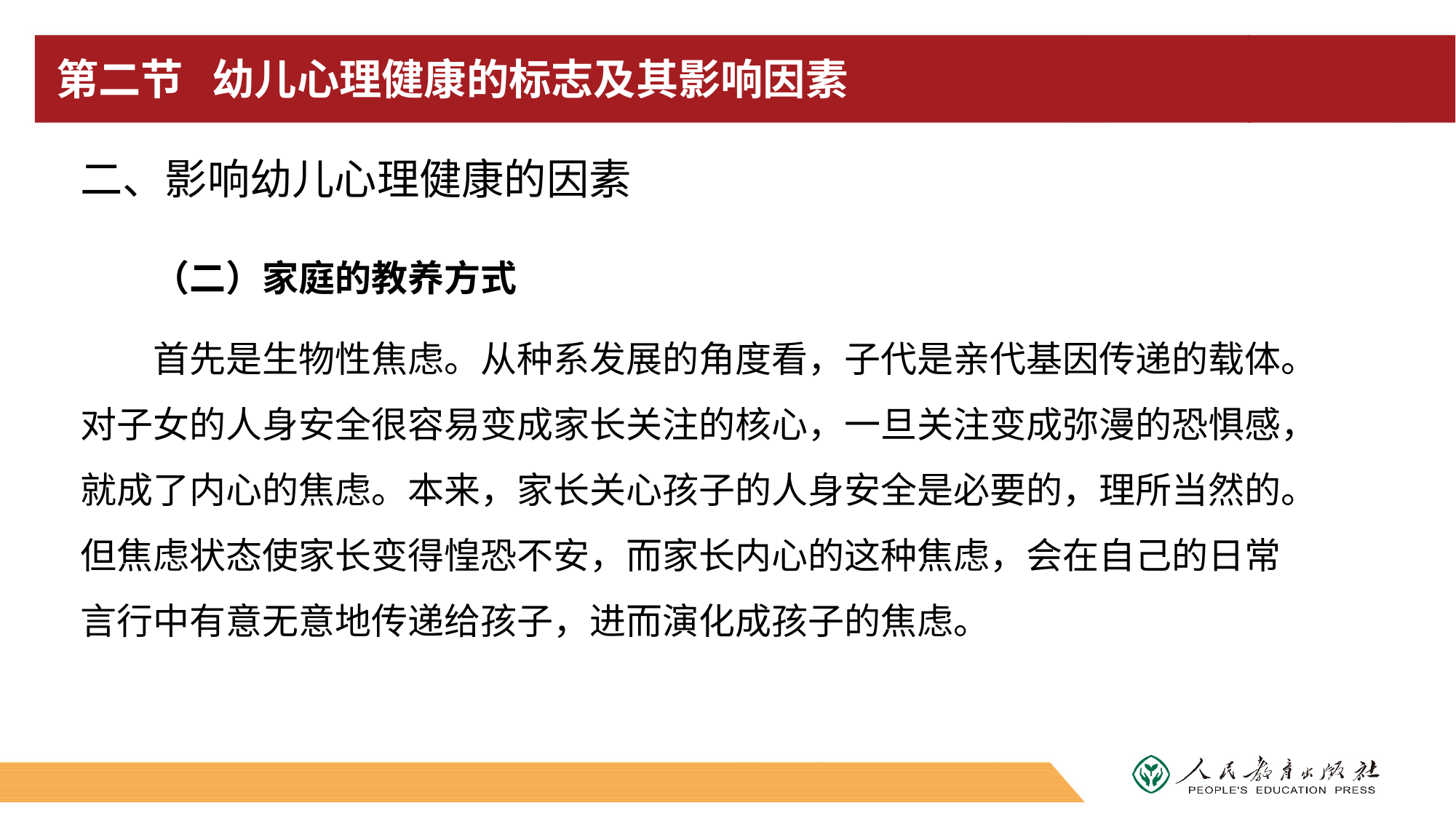

# 第二节   幼儿心理健康的标志及其影响因素
二、影响幼儿心理健康的因素
（二）家庭的教养方式
首先是生物性焦虑。从种系发展的角度看，子代是亲代基因传递的载体。对子女的人身安全很容易变成家长关注的核心，一旦关注变成弥漫的恐惧感，就成了内心的焦虑。本来，家长关心孩子的人身安全是必要的，理所当然的。但焦虑状态使家长变得惶恐不安，而家长内心的这种焦虑，会在自己的日常言行中有意无意地传递给孩子，进而演化成孩子的焦虑。